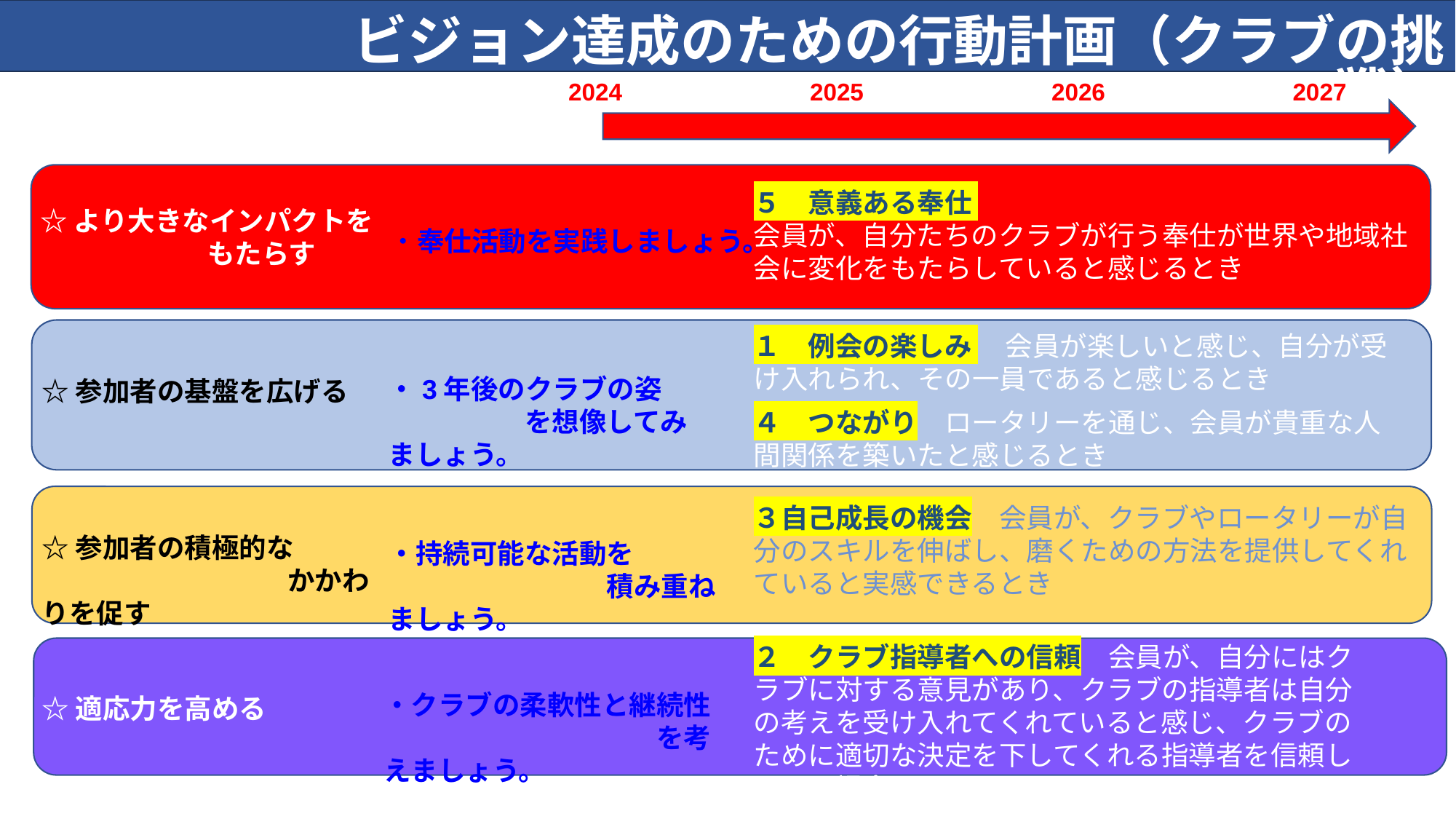

ビジョン達成のための行動計画（クラブの挑戦）
2024
2025
2026
2027

☆より大きなインパクトを
                          もたらす
５　意義ある奉仕
会員が、自分たちのクラブが行う奉仕が世界や地域社会に変化をもたらしていると感じるとき
・奉仕活動を実践しましょう。

☆参加者の基盤を広げる
１　例会の楽しみ 　会員が楽しいと感じ、自分が受け入れられ、その一員であると感じるとき
・3年後のクラブの姿
　　　　　を想像してみましょう。
４　つながり　ロータリーを通じ、会員が貴重な人間関係を築いたと感じるとき

☆参加者の積極的な
　　　　　　　　　かかわりを促す
３自己成長の機会　会員が、クラブやロータリーが自分のスキルを伸ばし、磨くための方法を提供してくれていると実感できるとき
・持続可能な活動を
　　　　　　　　積み重ねましょう。
２　クラブ指導者への信頼　会員が、自分にはクラブに対する意見があり、クラブの指導者は自分の考えを受け入れてくれていると感じ、クラブのために適切な決定を下してくれる指導者を信頼している場合

☆適応力を高める
・クラブの柔軟性と継続性
　　　　　　　　　　を考えましょう。